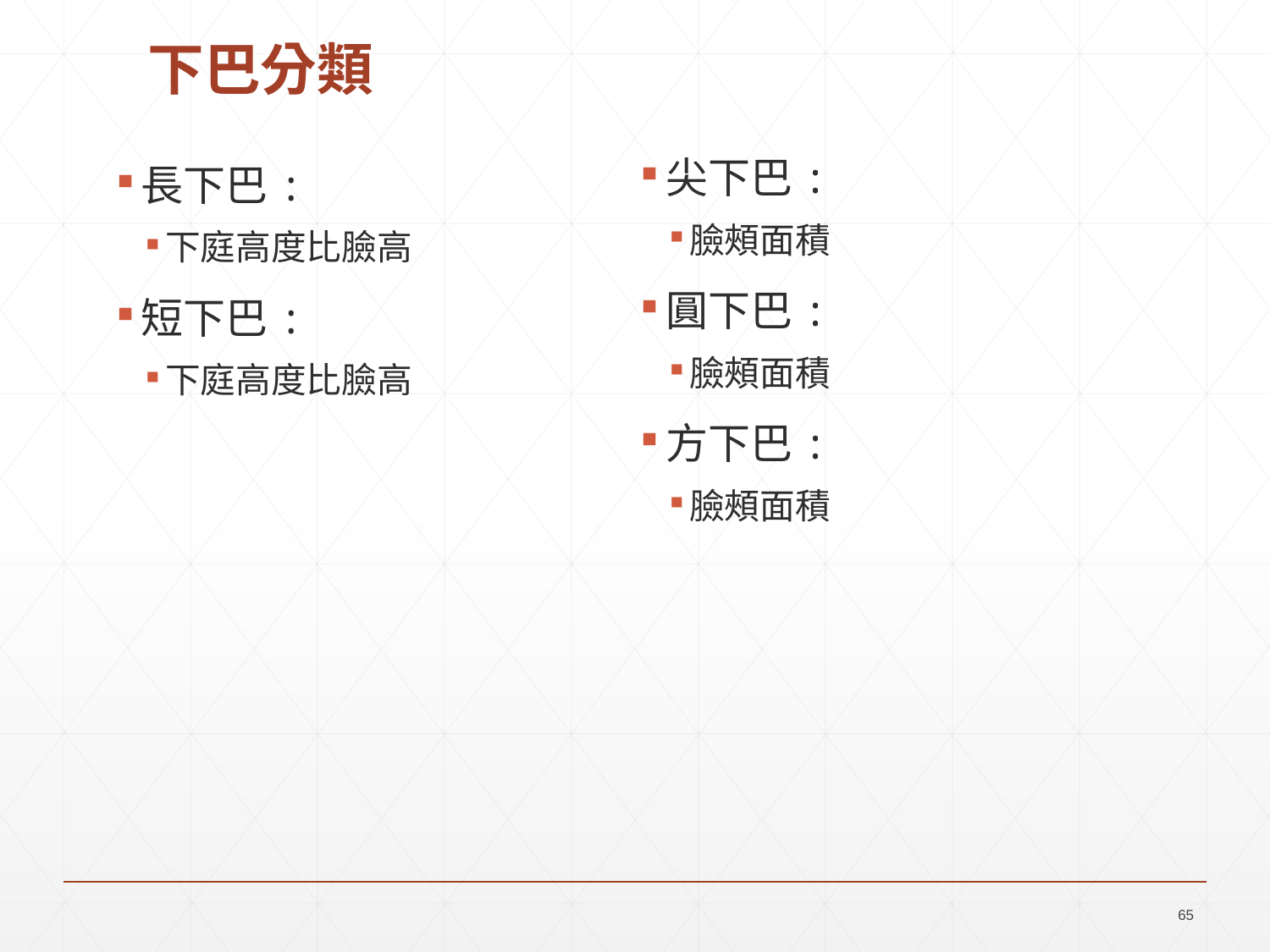

# 下巴分類
尖下巴:
臉頰面積
圓下巴:
臉頰面積
方下巴:
臉頰面積

長下巴:
下庭高度比臉高
短下巴:
下庭高度比臉高
65